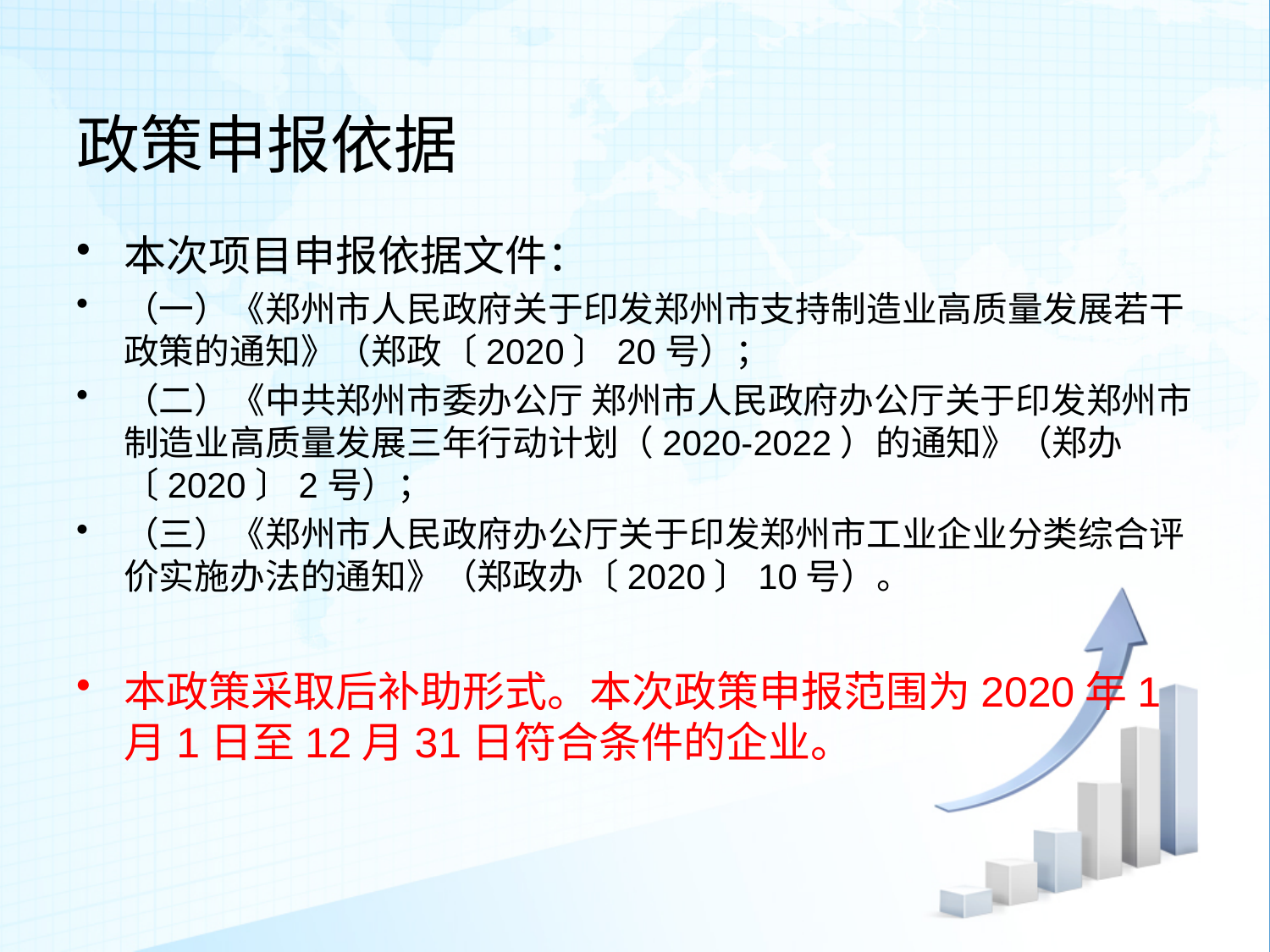

# 政策申报依据

本次项目申报依据文件：
（一）《郑州市人民政府关于印发郑州市支持制造业高质量发展若干政策的通知》（郑政〔2020〕20号）；
（二）《中共郑州市委办公厅 郑州市人民政府办公厅关于印发郑州市制造业高质量发展三年行动计划（2020-2022）的通知》（郑办〔2020〕2号）；
（三）《郑州市人民政府办公厅关于印发郑州市工业企业分类综合评价实施办法的通知》（郑政办〔2020〕10号）。

本政策采取后补助形式。本次政策申报范围为2020年1月1日至12月31日符合条件的企业。